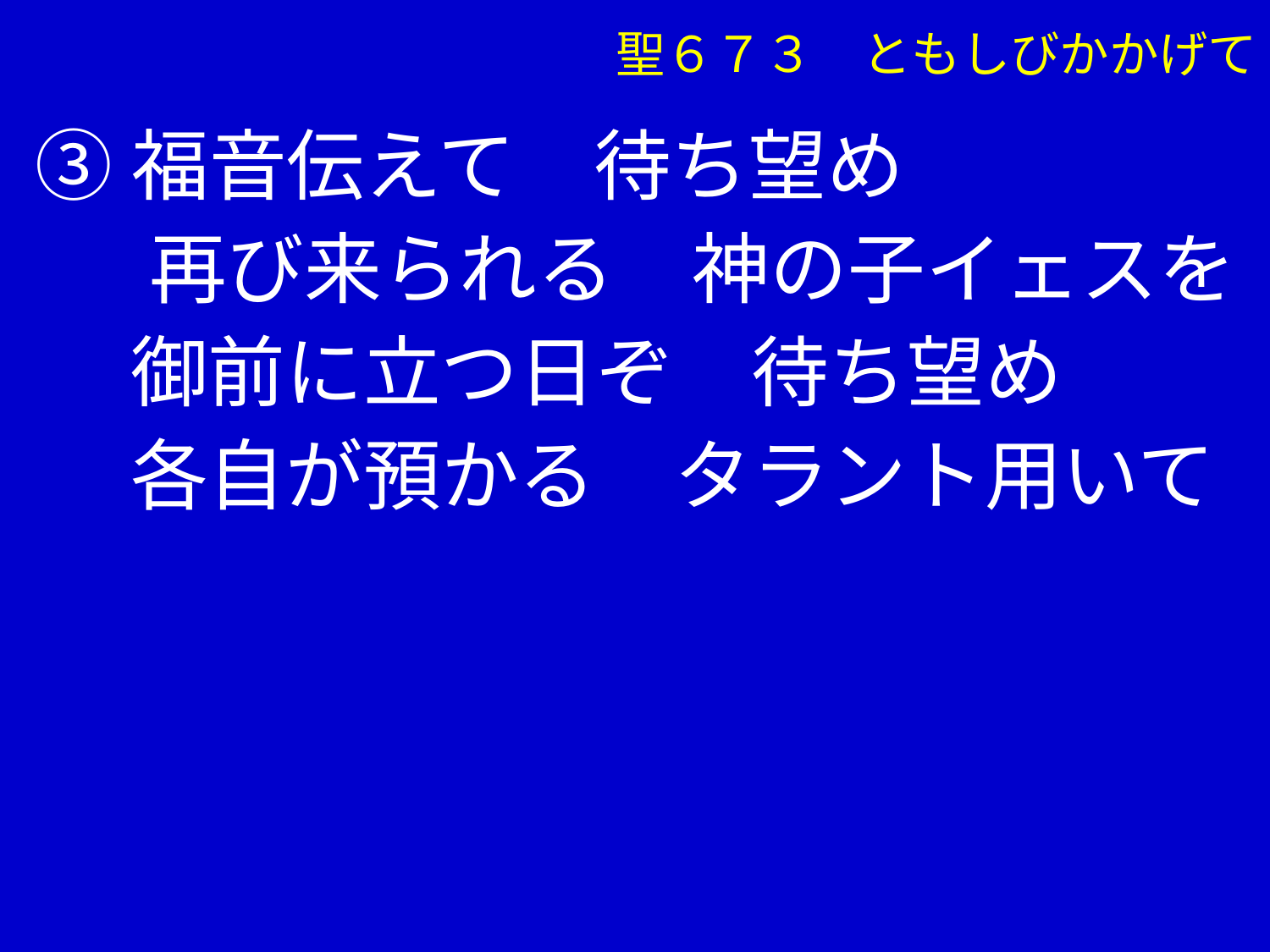

聖６７３　ともしびかかげて
③福音伝えて　待ち望め
 　再び来られる　神の子イェスを
　 御前に立つ日ぞ　待ち望め
　 各自が預かる　タラント用いて